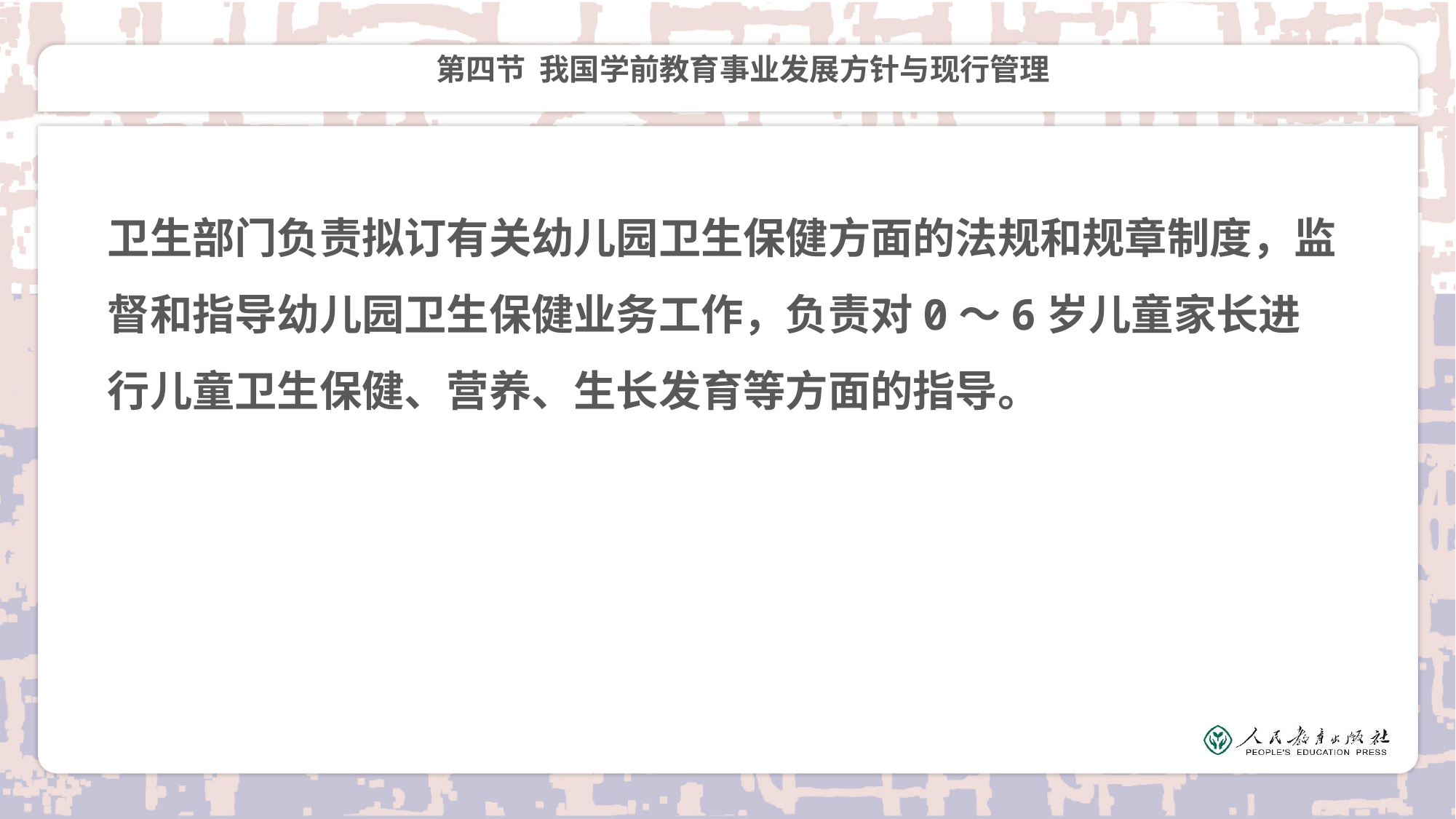

# 第四节  我国学前教育事业发展方针与现行管理
卫生部门负责拟订有关幼儿园卫生保健方面的法规和规章制度，监督和指导幼儿园卫生保健业务工作，负责对0～6岁儿童家长进行儿童卫生保健、营养、生长发育等方面的指导。